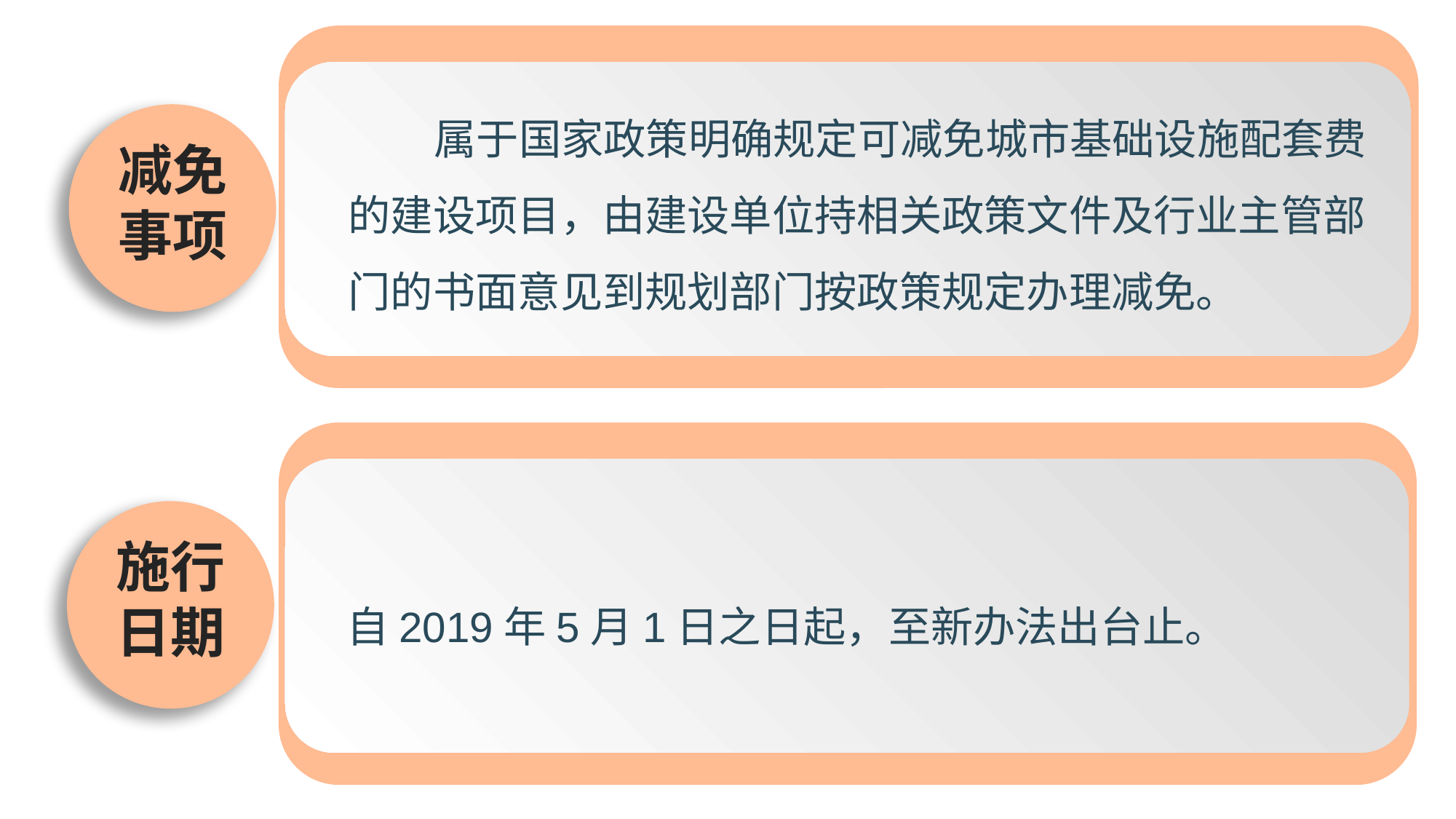

属于国家政策明确规定可减免城市基础设施配套费的建设项目，由建设单位持相关政策文件及行业主管部门的书面意见到规划部门按政策规定办理减免。

减免
事项

施行
日期

自2019年5月1日之日起，至新办法出台止。